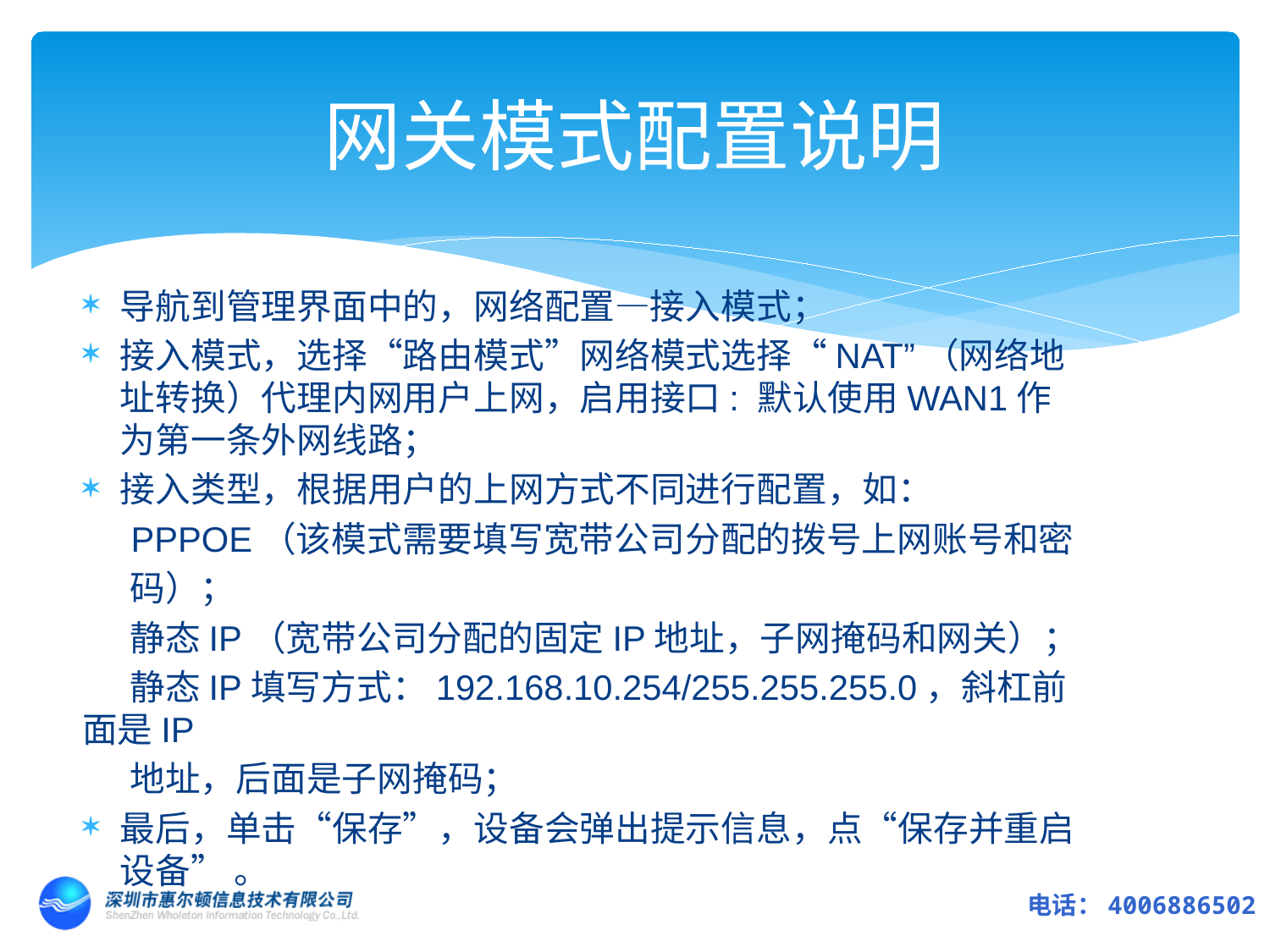

# 网关模式配置说明
导航到管理界面中的，网络配置—接入模式；
接入模式，选择“路由模式”网络模式选择“NAT”（网络地址转换）代理内网用户上网，启用接口: 默认使用WAN1作为第一条外网线路；
接入类型，根据用户的上网方式不同进行配置，如：
     PPPOE（该模式需要填写宽带公司分配的拨号上网账号和密
     码）；
     静态IP（宽带公司分配的固定IP地址，子网掩码和网关）；
     静态IP填写方式：192.168.10.254/255.255.255.0，斜杠前面是IP
     地址，后面是子网掩码；
最后，单击“保存”，设备会弹出提示信息，点“保存并重启设备” 。